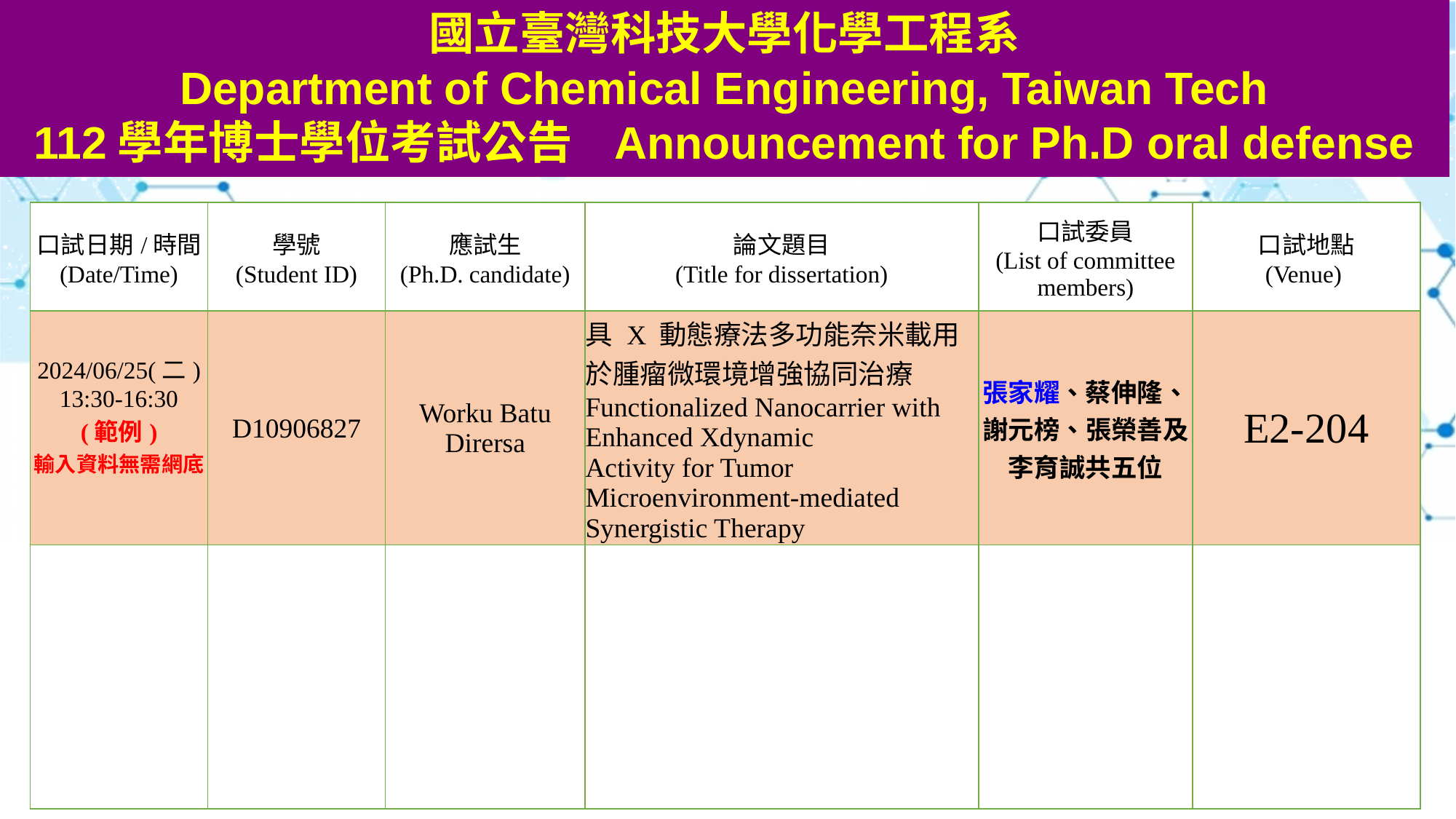

國立臺灣科技大學化學工程系
Department of Chemical Engineering, Taiwan Tech
112學年博士學位考試公告   Announcement for Ph.D oral defense
| 口試日期/時間 (Date/Time) | 學號 (Student ID) | 應試生 (Ph.D. candidate) | 論文題目 (Title for dissertation) | 口試委員 (List of committee members) | 口試地點 (Venue) |
| --- | --- | --- | --- | --- | --- |
| 2024/06/25(二) 13:30-16:30 (範例) 輸入資料無需網底 | D10906827 | Worku Batu Dirersa | 具 X 動態療法多功能奈米載用於腫瘤微環境增強協同治療 Functionalized Nanocarrier with Enhanced Xdynamic Activity for Tumor Microenvironment-mediated Synergistic Therapy | 張家耀、蔡伸隆、謝元榜、張榮善及李育誠共五位 | E2-204 |
|  |  |  |  |  |  |